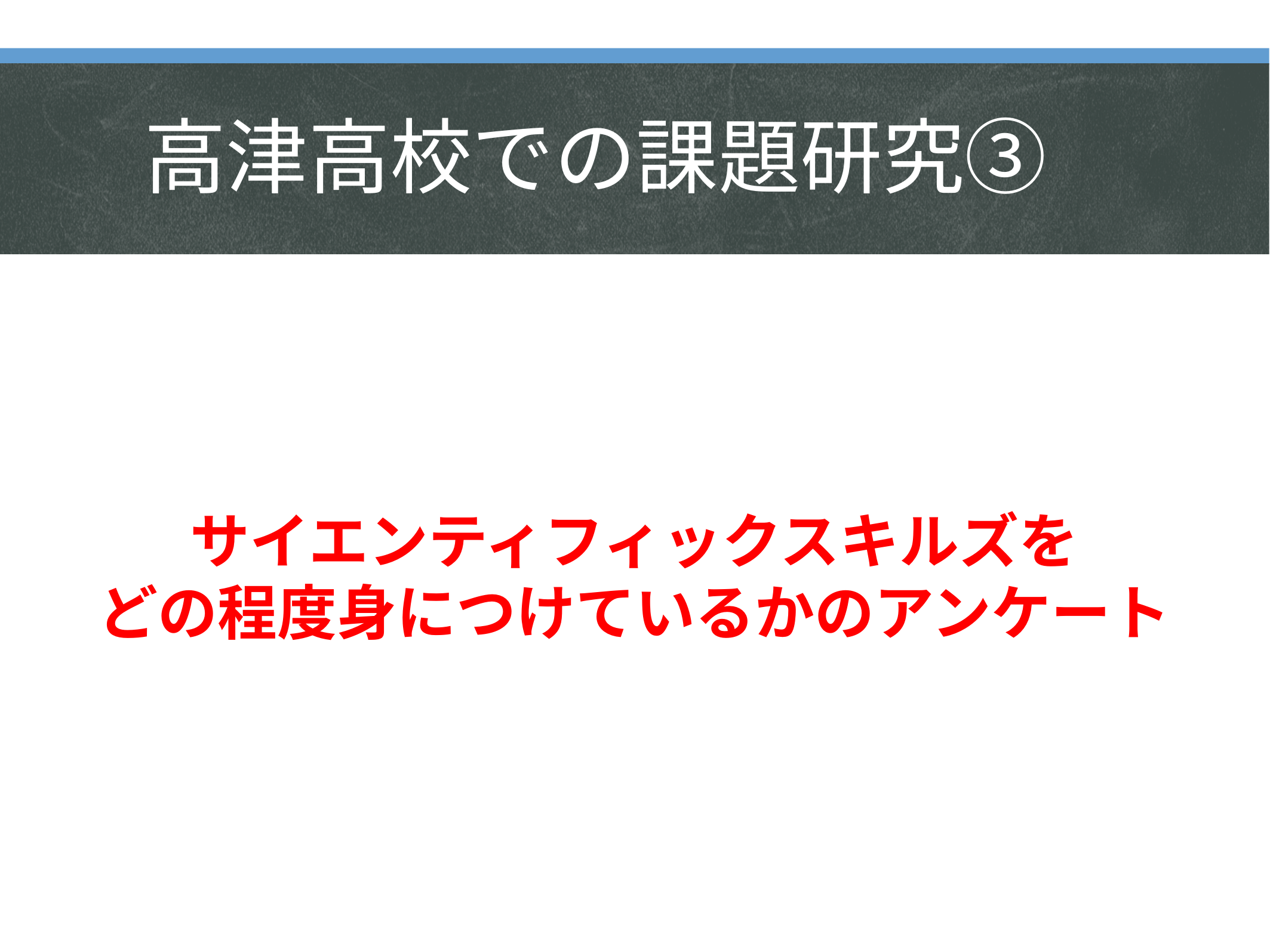

# 高津高校での課題研究③
サイエンティフィックスキルズを
どの程度身につけているかのアンケート